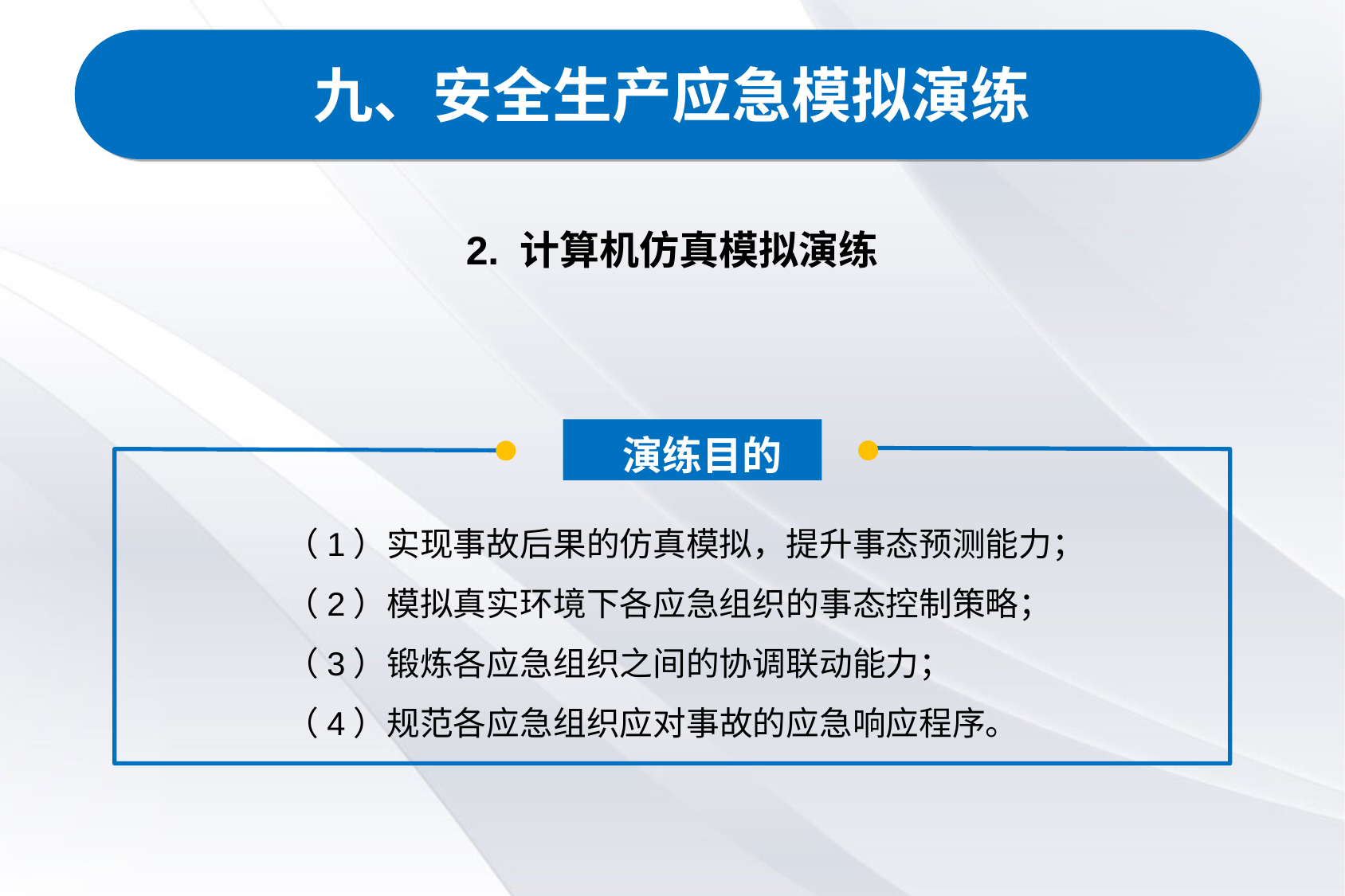

九、安全生产应急模拟演练
# 2. 计算机仿真模拟演练
演练目的

（1）实现事故后果的仿真模拟，提升事态预测能力；
（2）模拟真实环境下各应急组织的事态控制策略；
（3）锻炼各应急组织之间的协调联动能力；
（4）规范各应急组织应对事故的应急响应程序。